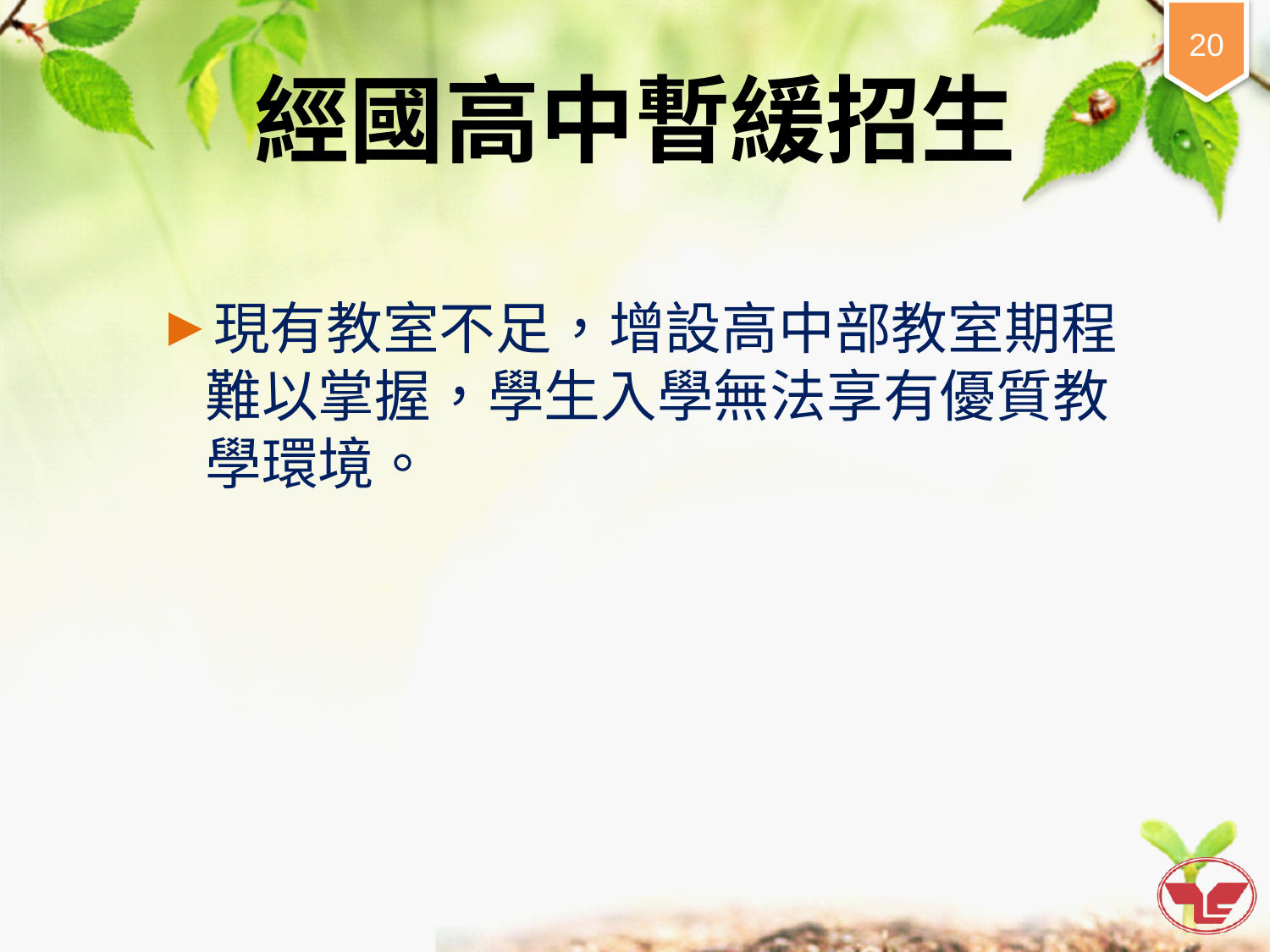

# 經國高中暫緩招生

現有教室不足，增設高中部教室期程難以掌握，學生入學無法享有優質教學環境。